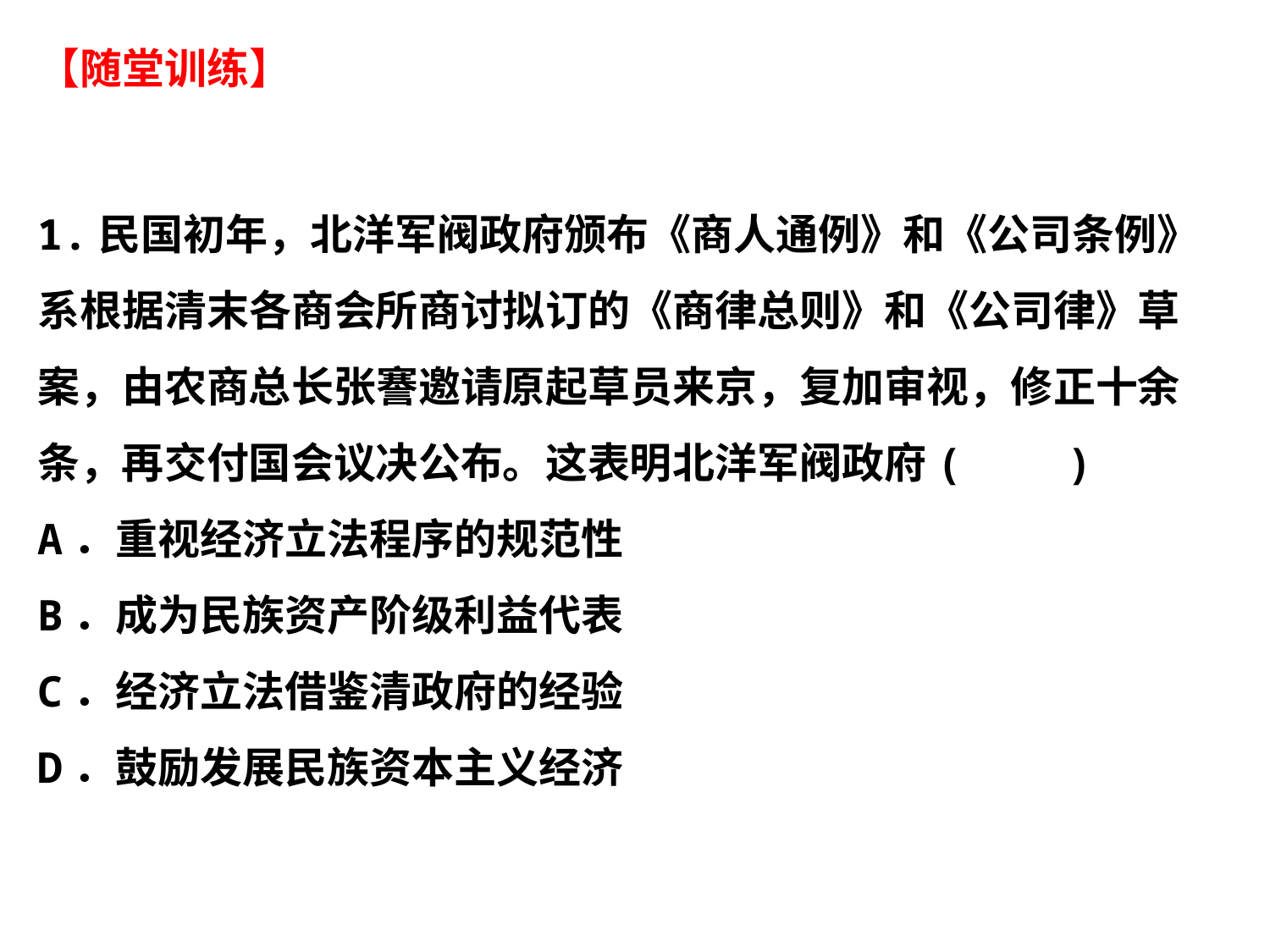

【随堂训练】
1.民国初年，北洋军阀政府颁布《商人通例》和《公司条例》系根据清末各商会所商讨拟订的《商律总则》和《公司律》草案，由农商总长张謇邀请原起草员来京，复加审视，修正十余条，再交付国会议决公布。这表明北洋军阀政府(　　)
A．重视经济立法程序的规范性
B．成为民族资产阶级利益代表
C．经济立法借鉴清政府的经验
D．鼓励发展民族资本主义经济